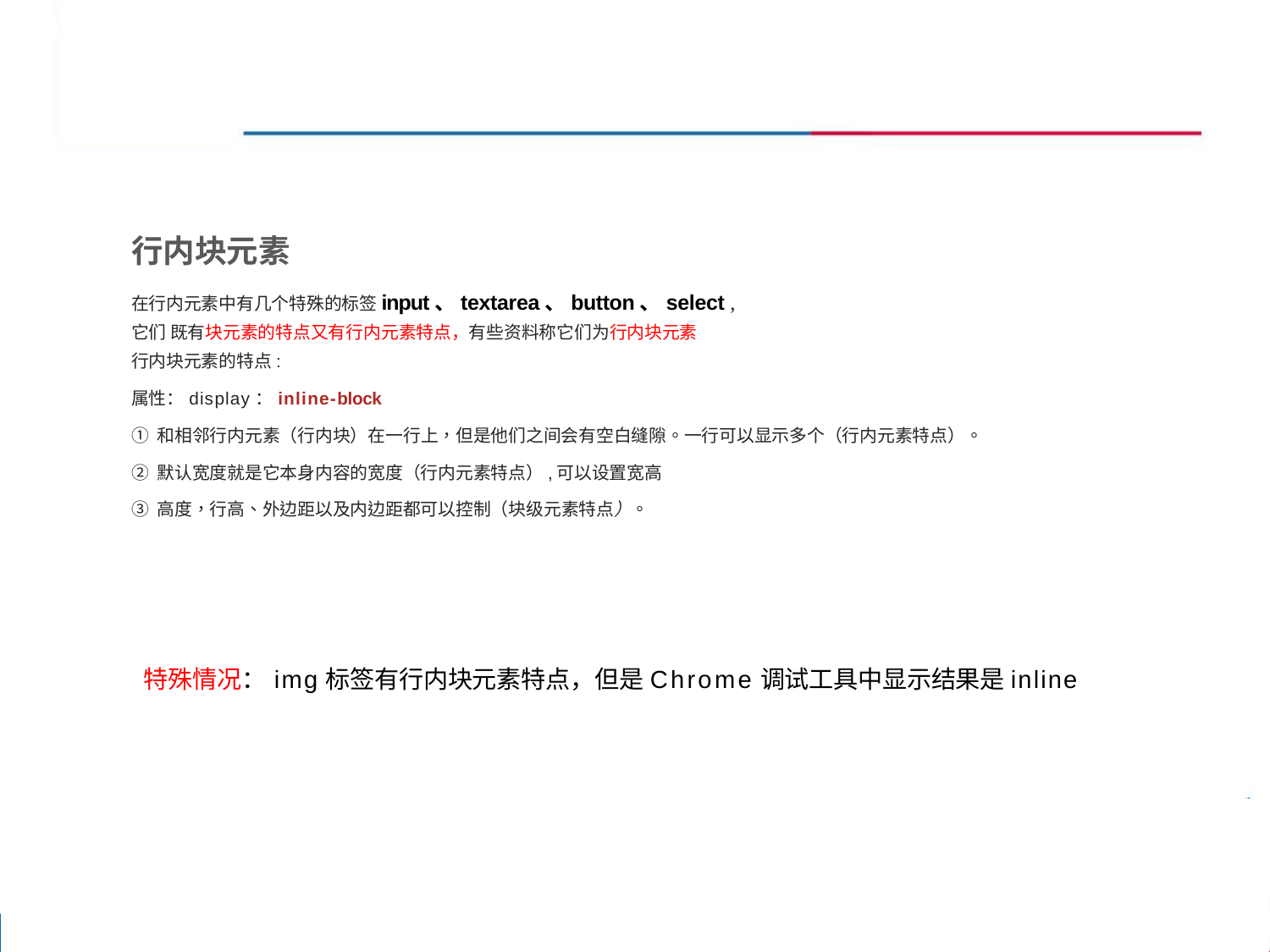

行内块元素
在行内元素中有几个特殊的标签input、textarea、button、select ,
它们 既有块元素的特点又有行内元素特点，有些资料称它们为行内块元素
行内块元素的特点:
属性：display：inline-block
① 和相邻行内元素（行内块）在一行上，但是他们之间会有空白缝隙。一行可以显示多个（行内元素特点）。
② 默认宽度就是它本身内容的宽度（行内元素特点）,可以设置宽高
③ 高度，行高、外边距以及内边距都可以控制（块级元素特点）。
特殊情况：img标签有行内块元素特点，但是Chrome调试工具中显示结果是inline